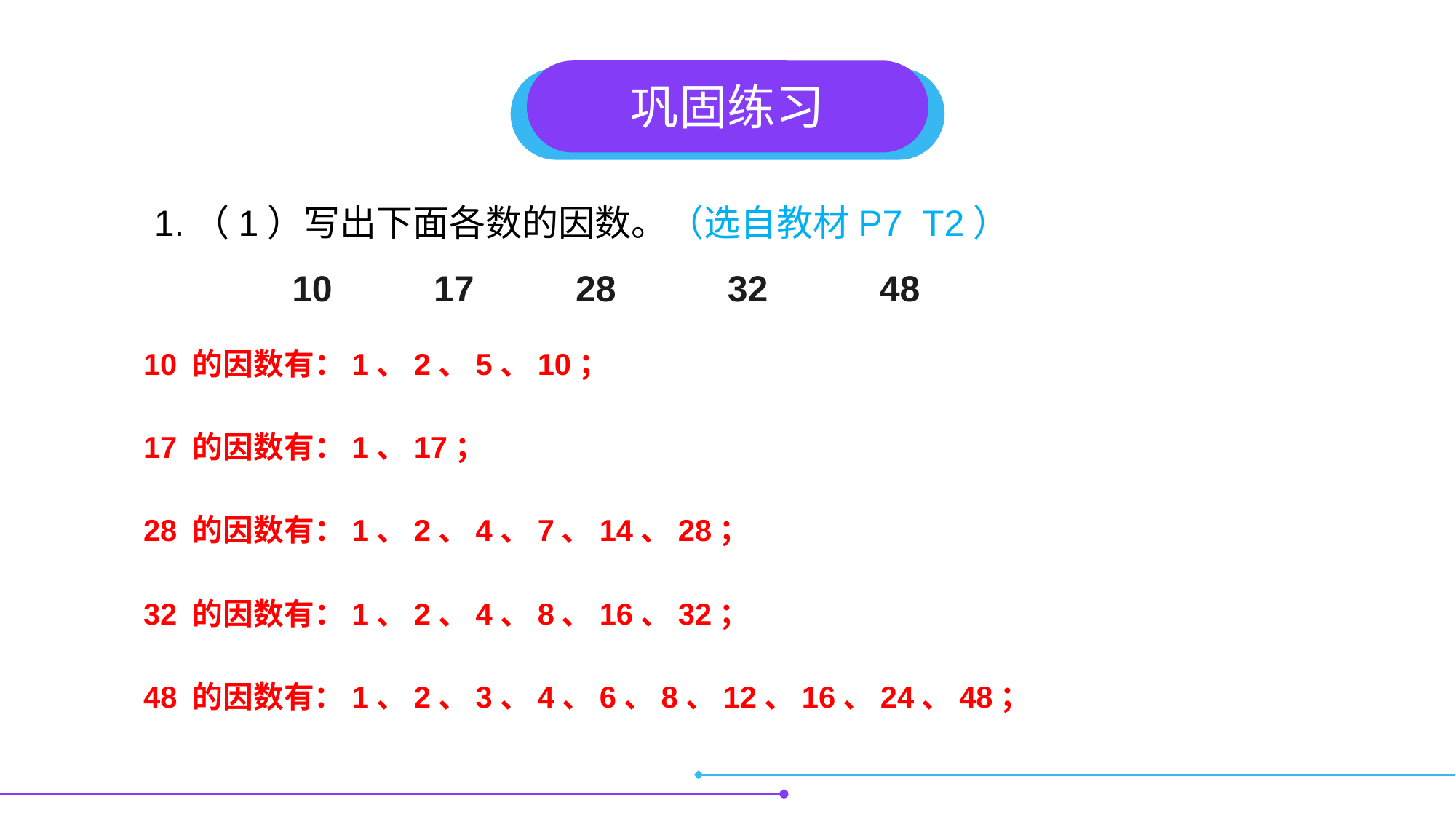

巩固练习
1.（1）写出下面各数的因数。（选自教材P7  T2）
 10          17          28           32           48
10 的因数有：1、2、5、10；
17 的因数有：1、17；
28 的因数有：1、2、4、7、14、28；
32 的因数有：1、2、4、8、16、32；
48 的因数有：1、2、3、4、6、8、12、16、24、48；